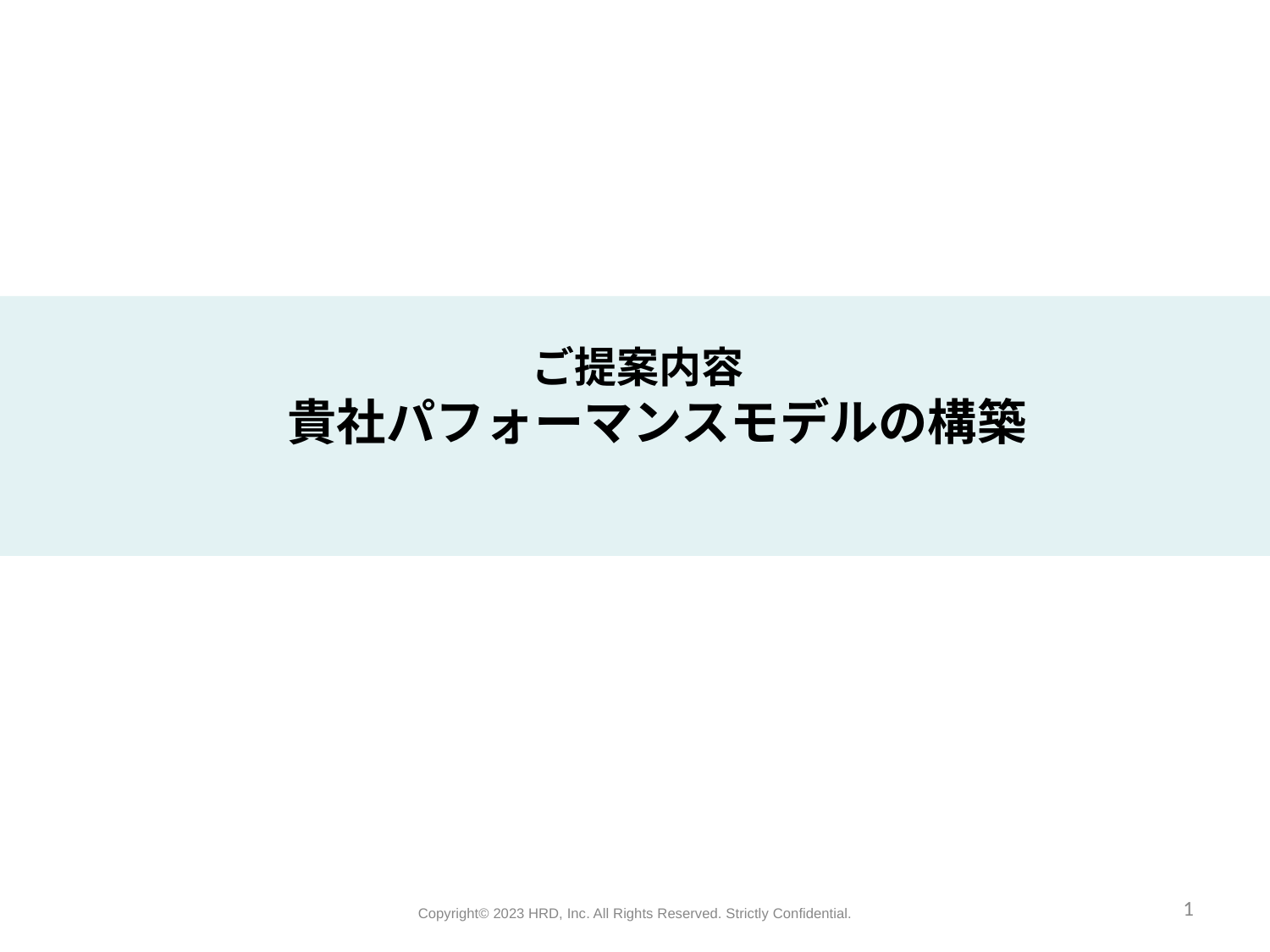

ご提案内容
　 貴社パフォーマンスモデルの構築

1
Copyright©️ 2023 HRD, Inc. All Rights Reserved. Strictly Confidential.